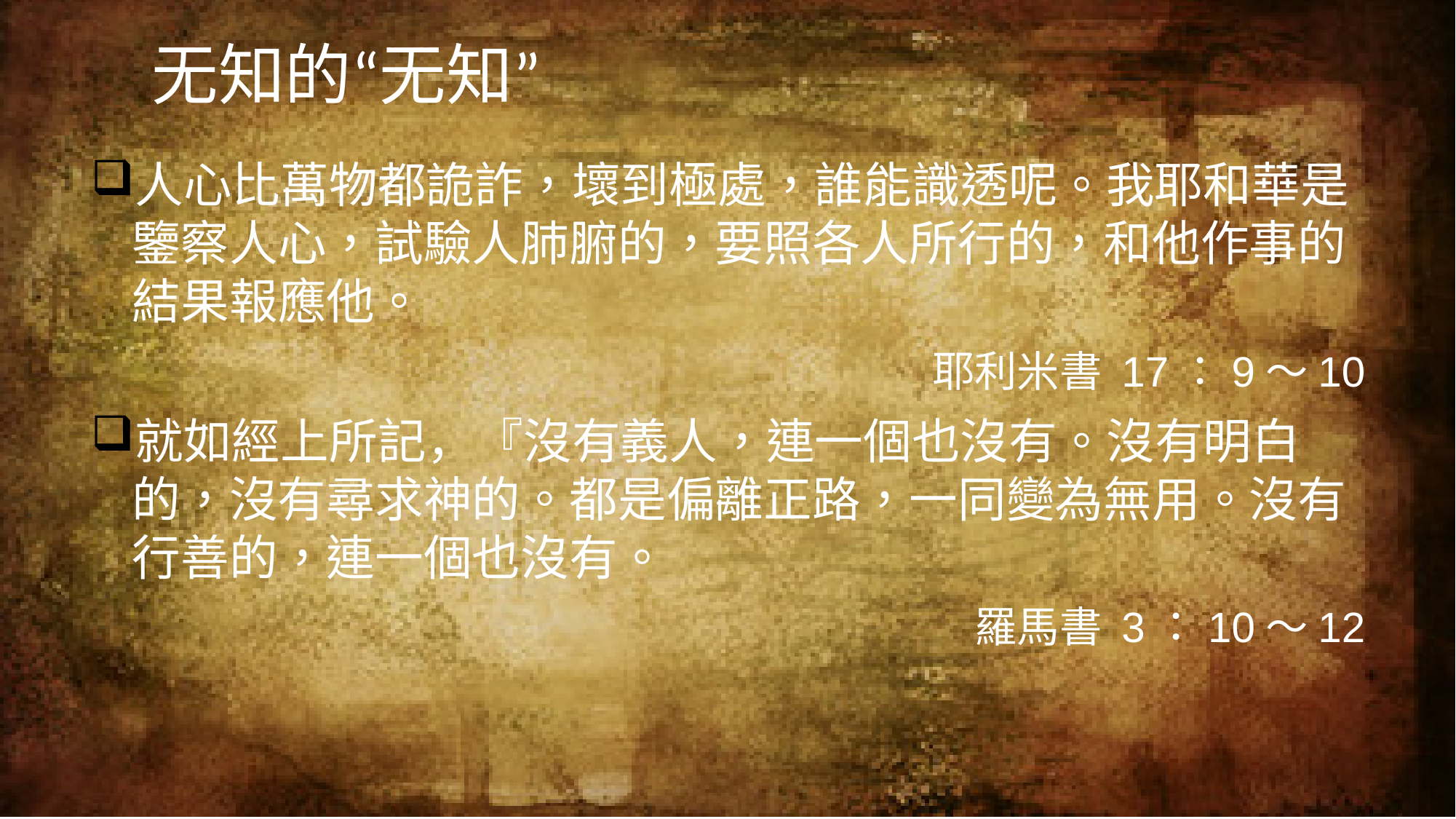

# 无知的“无知”
人心比萬物都詭詐，壞到極處，誰能識透呢。我耶和華是鑒察人心，試驗人肺腑的，要照各人所行的，和他作事的結果報應他。
耶利米書 17：9～10
就如經上所記，『沒有義人，連一個也沒有。沒有明白的，沒有尋求神的。都是偏離正路，一同變為無用。沒有行善的，連一個也沒有。
羅馬書 3：10～12